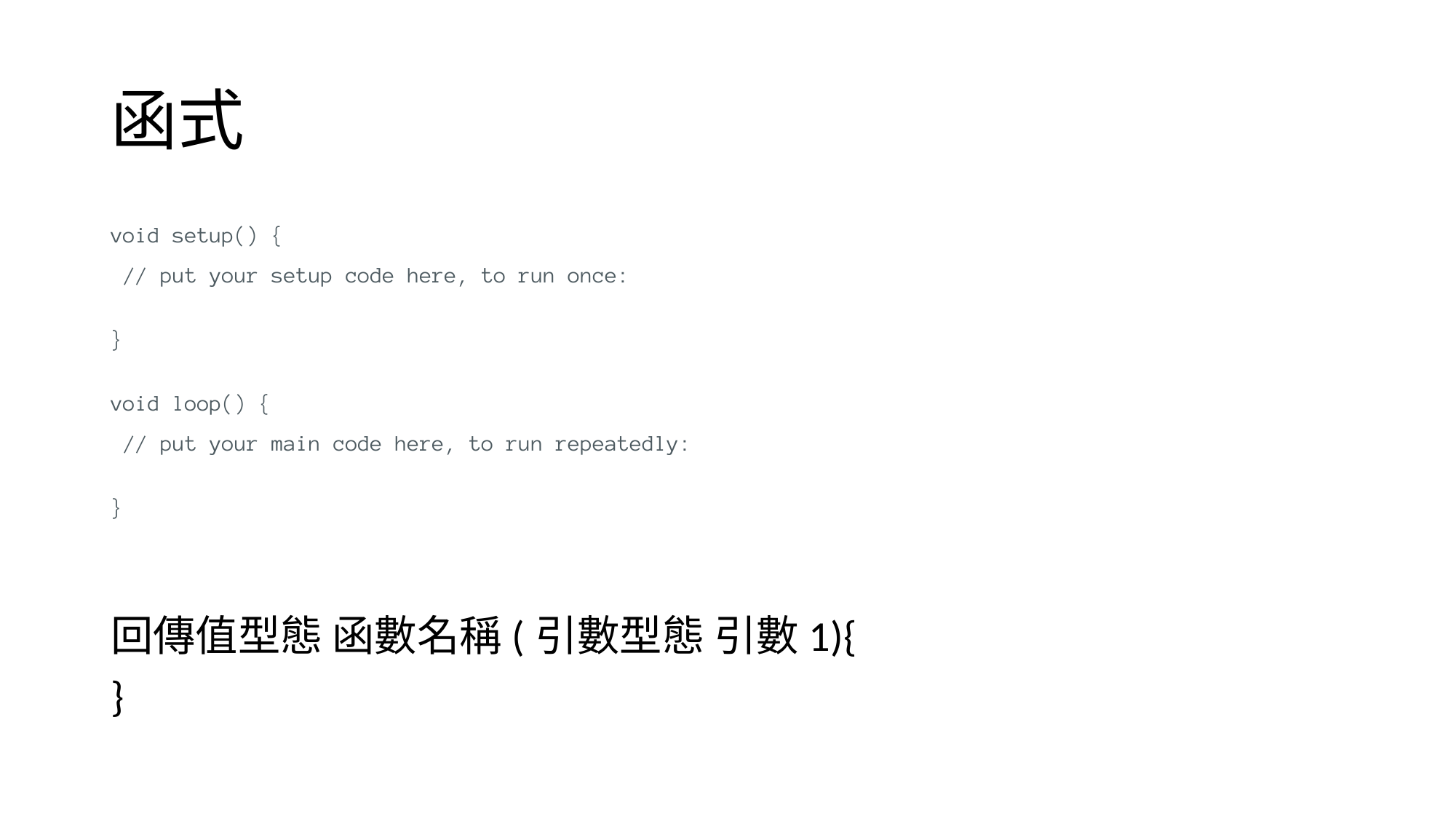

# 函式
void setup() {
 // put your setup code here, to run once:
}
void loop() {
 // put your main code here, to run repeatedly:
}

回傳值型態 函數名稱(引數型態 引數1){
}